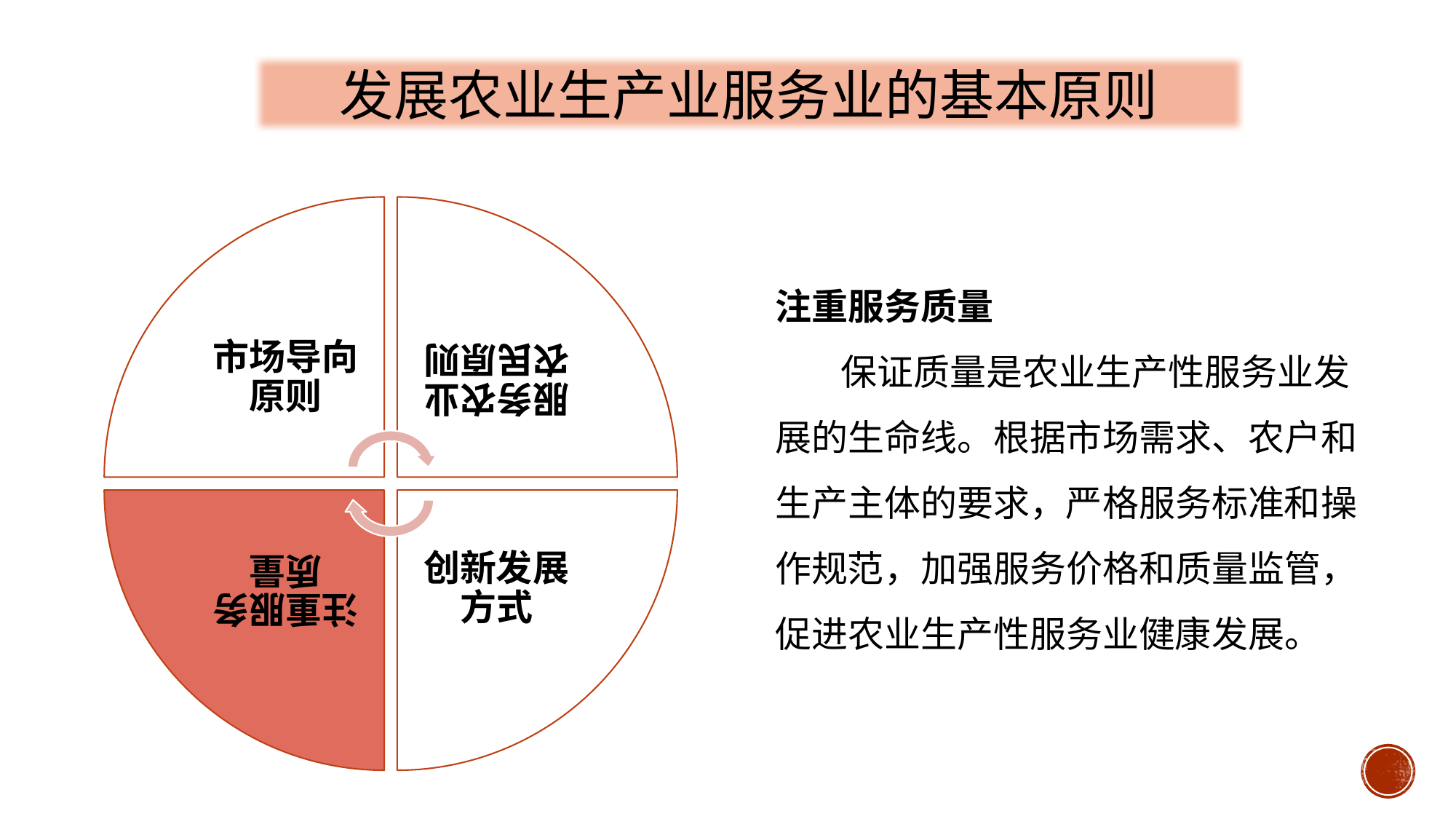

发展农业生产业服务业的基本原则
市场导向原则
服务农业农民原则
创新发展方式
注重服务质量
注重服务质量
       保证质量是农业生产性服务业发展的生命线。根据市场需求、农户和生产主体的要求，严格服务标准和操作规范，加强服务价格和质量监管，促进农业生产性服务业健康发展。